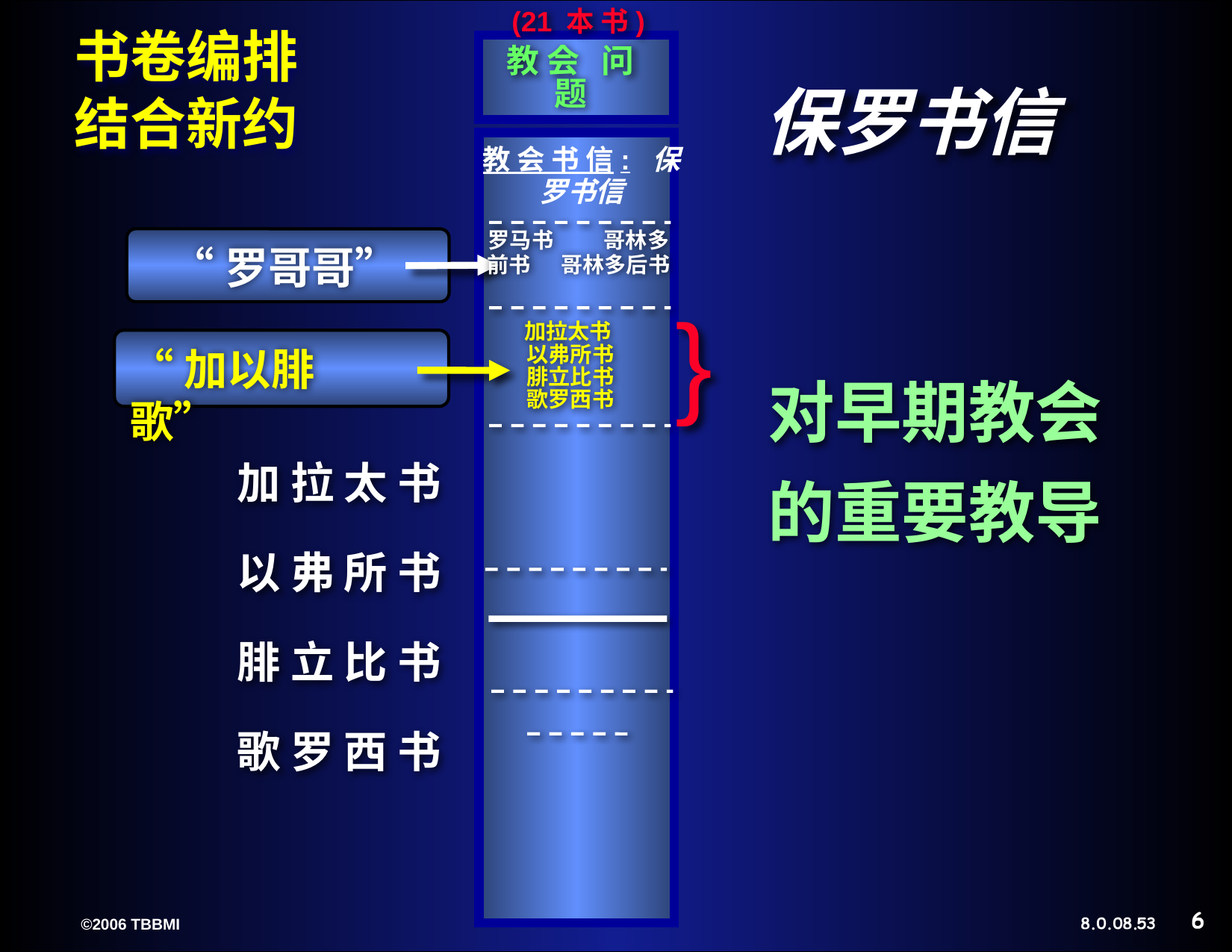

保罗书信

Letters from
The Others

(21 本 书)
教 会   问 题

教 会 书 信:  保罗书信
罗马书          哥林多前书      哥林多后书
“罗哥哥”

}
加拉太书
以弗所书
腓立比书
歌罗西书

“加以腓歌”

对早期教会  的重要教导
加 拉 太 书
 以 弗 所 书
腓 立 比 书
歌 罗 西 书
6

53